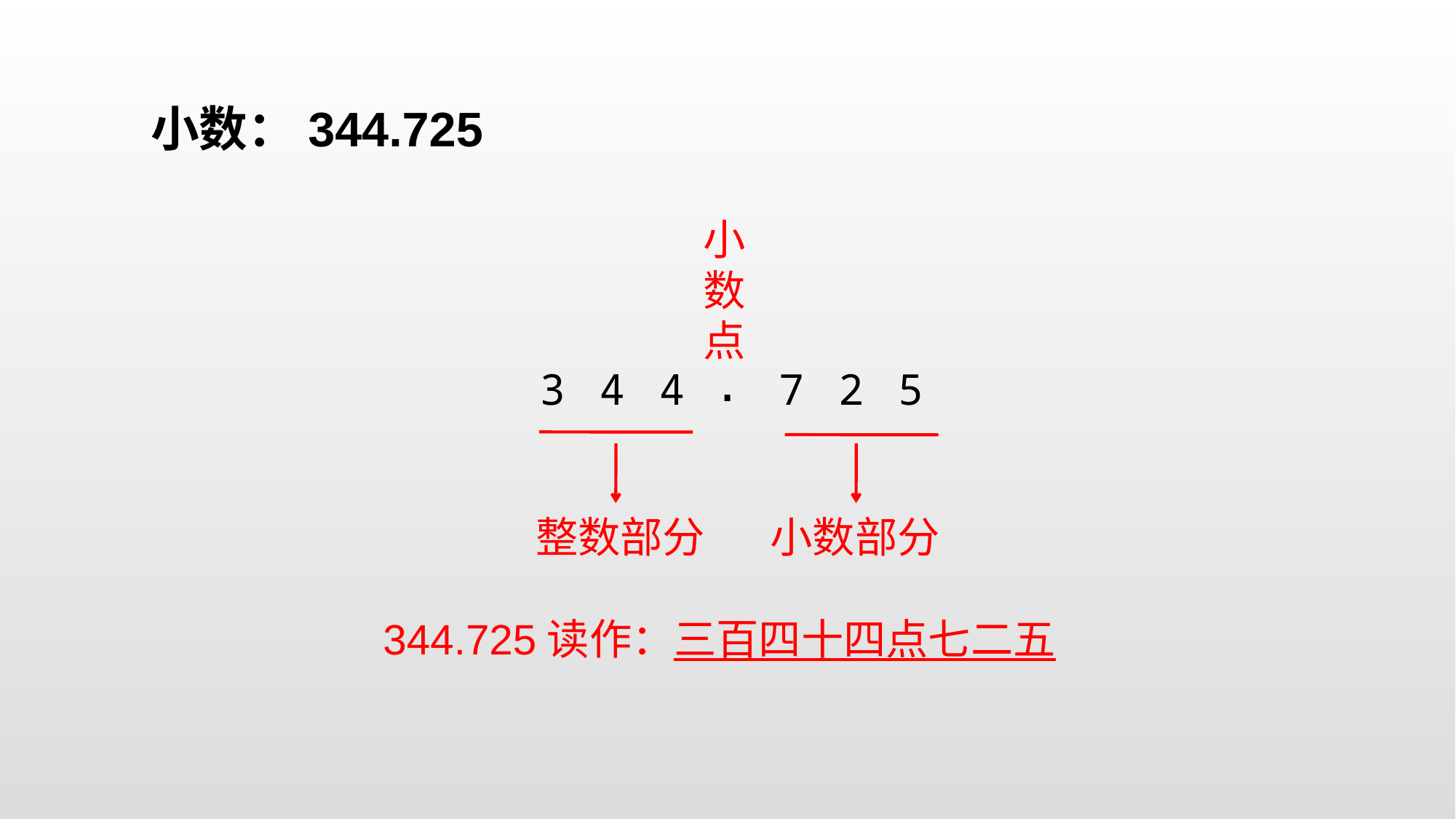

小数：344.725
小数点
.
3
4
4
7
2
5
整数部分
小数部分
344.725读作：三百四十四点七二五